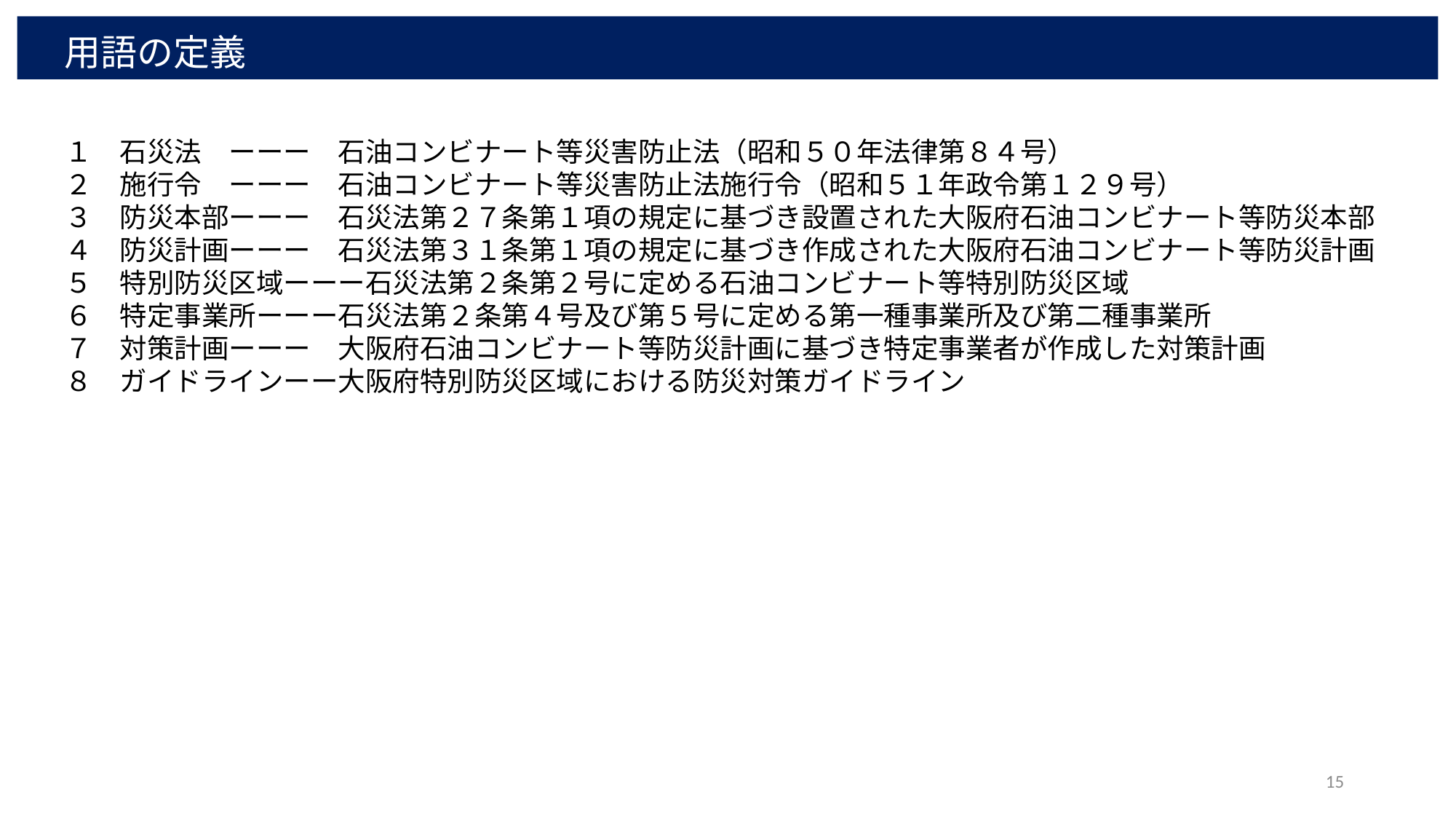

用語の定義
１　石災法　ーーー　石油コンビナート等災害防止法（昭和５０年法律第８４号）
２　施行令　ーーー　石油コンビナート等災害防止法施行令（昭和５１年政令第１２９号）
３　防災本部ーーー　石災法第２７条第１項の規定に基づき設置された大阪府石油コンビナート等防災本部
４　防災計画ーーー　石災法第３１条第１項の規定に基づき作成された大阪府石油コンビナート等防災計画
５　特別防災区域ーーー石災法第２条第２号に定める石油コンビナート等特別防災区域
６　特定事業所ーーー石災法第２条第４号及び第５号に定める第一種事業所及び第二種事業所
７　対策計画ーーー　大阪府石油コンビナート等防災計画に基づき特定事業者が作成した対策計画
８　ガイドラインーー大阪府特別防災区域における防災対策ガイドライン

15